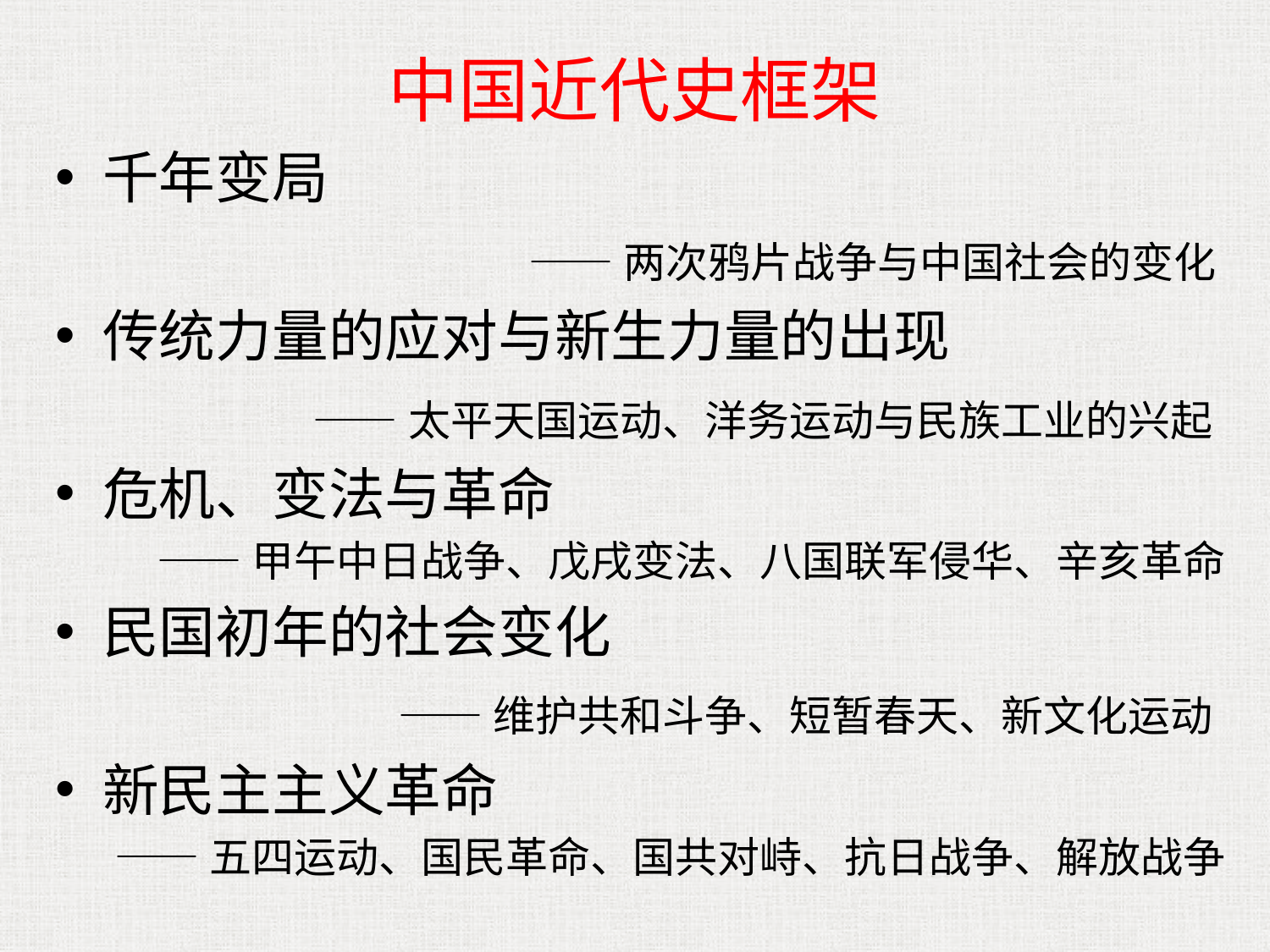

# 中国近代史框架
千年变局
     ——两次鸦片战争与中国社会的变化
传统力量的应对与新生力量的出现
             ——太平天国运动、洋务运动与民族工业的兴起
危机、变法与革命
——甲午中日战争、戊戌变法、八国联军侵华、辛亥革命
民国初年的社会变化
——维护共和斗争、短暂春天、新文化运动
新民主主义革命
——五四运动、国民革命、国共对峙、抗日战争、解放战争